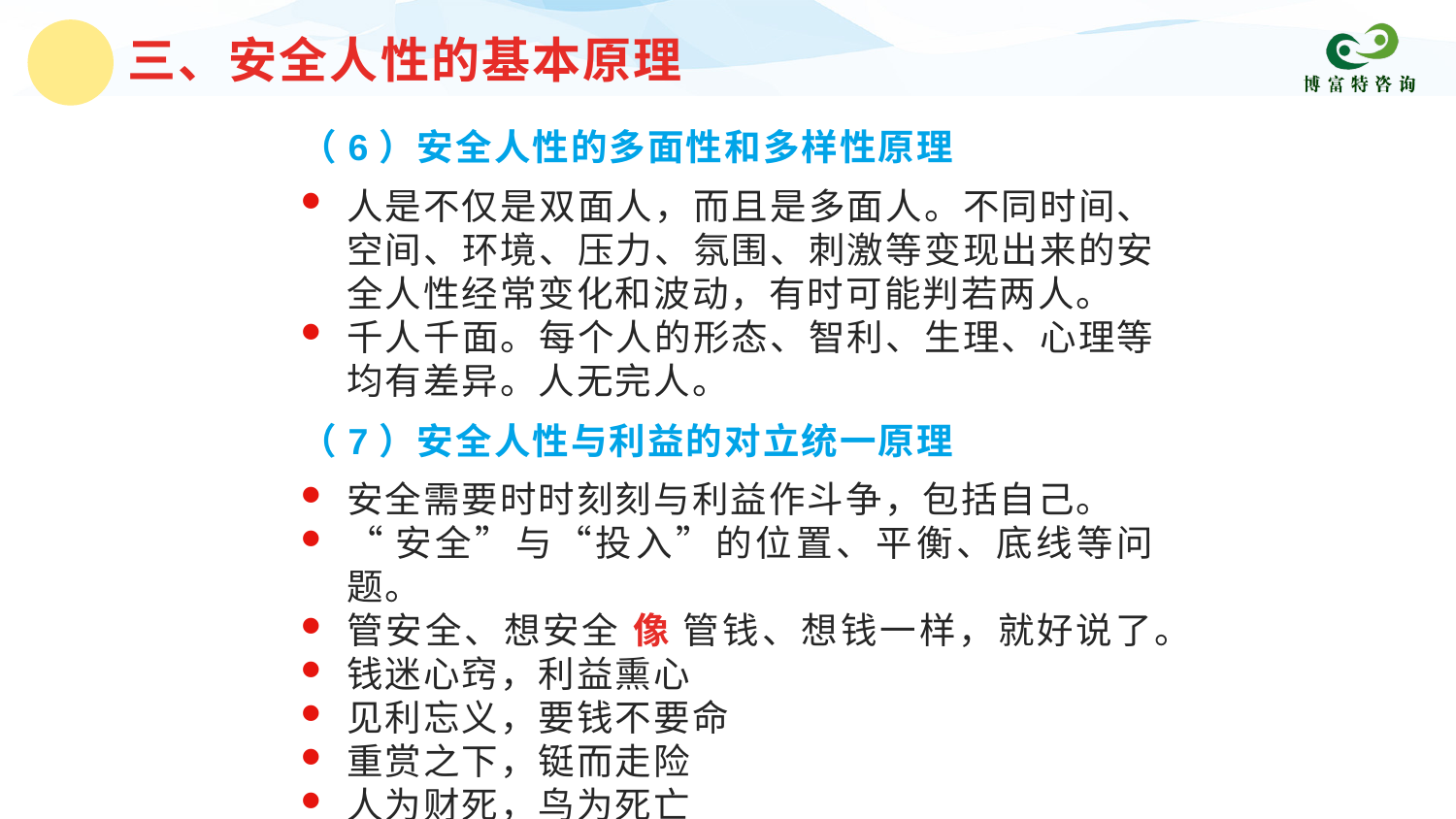

三、安全人性的基本原理
（6）安全人性的多面性和多样性原理
人是不仅是双面人，而且是多面人。不同时间、空间、环境、压力、氛围、刺激等变现出来的安全人性经常变化和波动，有时可能判若两人。
千人千面。每个人的形态、智利、生理、心理等均有差异。人无完人。
（7）安全人性与利益的对立统一原理
安全需要时时刻刻与利益作斗争，包括自己。
“安全”与“投入”的位置、平衡、底线等问题。
管安全、想安全 像 管钱、想钱一样，就好说了。
钱迷心窍，利益熏心
见利忘义，要钱不要命
重赏之下，铤而走险
人为财死，鸟为死亡